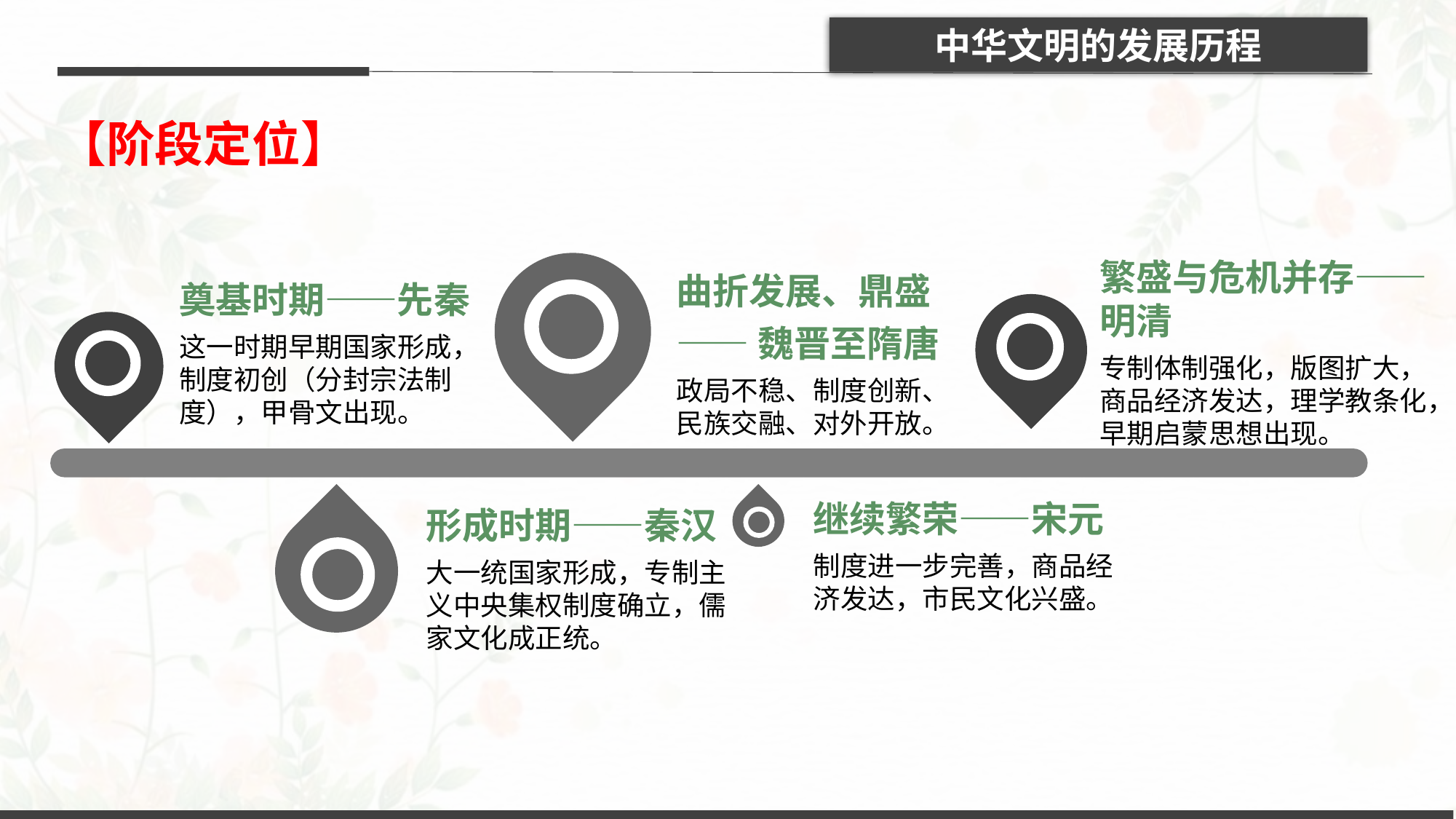

中华文明的发展历程

【阶段定位】
繁盛与危机并存——明清
专制体制强化，版图扩大，商品经济发达，理学教条化，早期启蒙思想出现。

曲折发展、鼎盛
——魏晋至隋唐
政局不稳、制度创新、民族交融、对外开放。
奠基时期——先秦
这一时期早期国家形成，制度初创（分封宗法制度），甲骨文出现。

继续繁荣——宋元
制度进一步完善，商品经济发达，市民文化兴盛。

形成时期——秦汉
大一统国家形成，专制主义中央集权制度确立，儒家文化成正统。